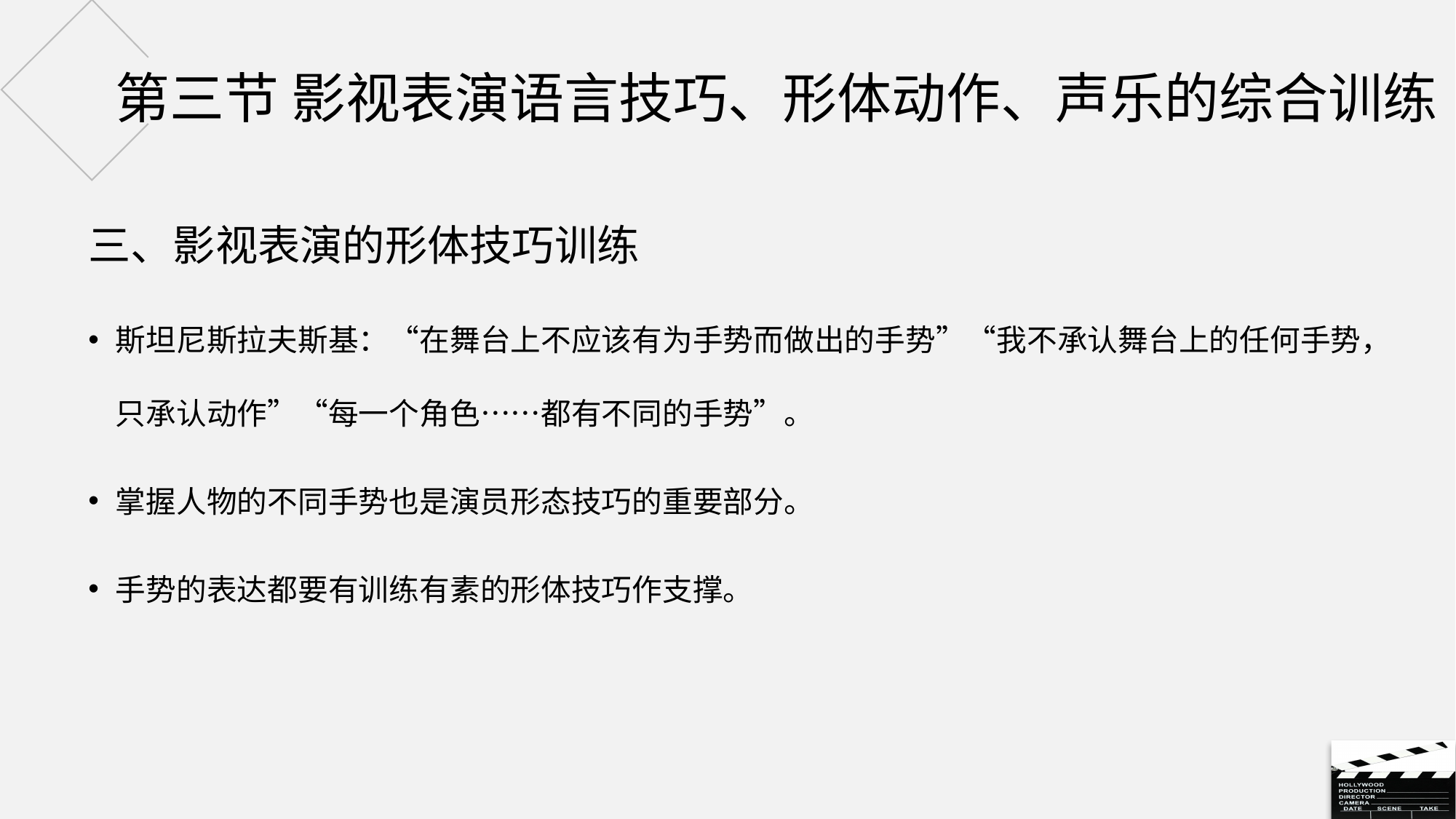

# 第三节 影视表演语言技巧、形体动作、声乐的综合训练
三、影视表演的形体技巧训练
斯坦尼斯拉夫斯基：“在舞台上不应该有为手势而做出的手势”“我不承认舞台上的任何手势，只承认动作”“每一个角色……都有不同的手势”。
掌握人物的不同手势也是演员形态技巧的重要部分。
手势的表达都要有训练有素的形体技巧作支撑。